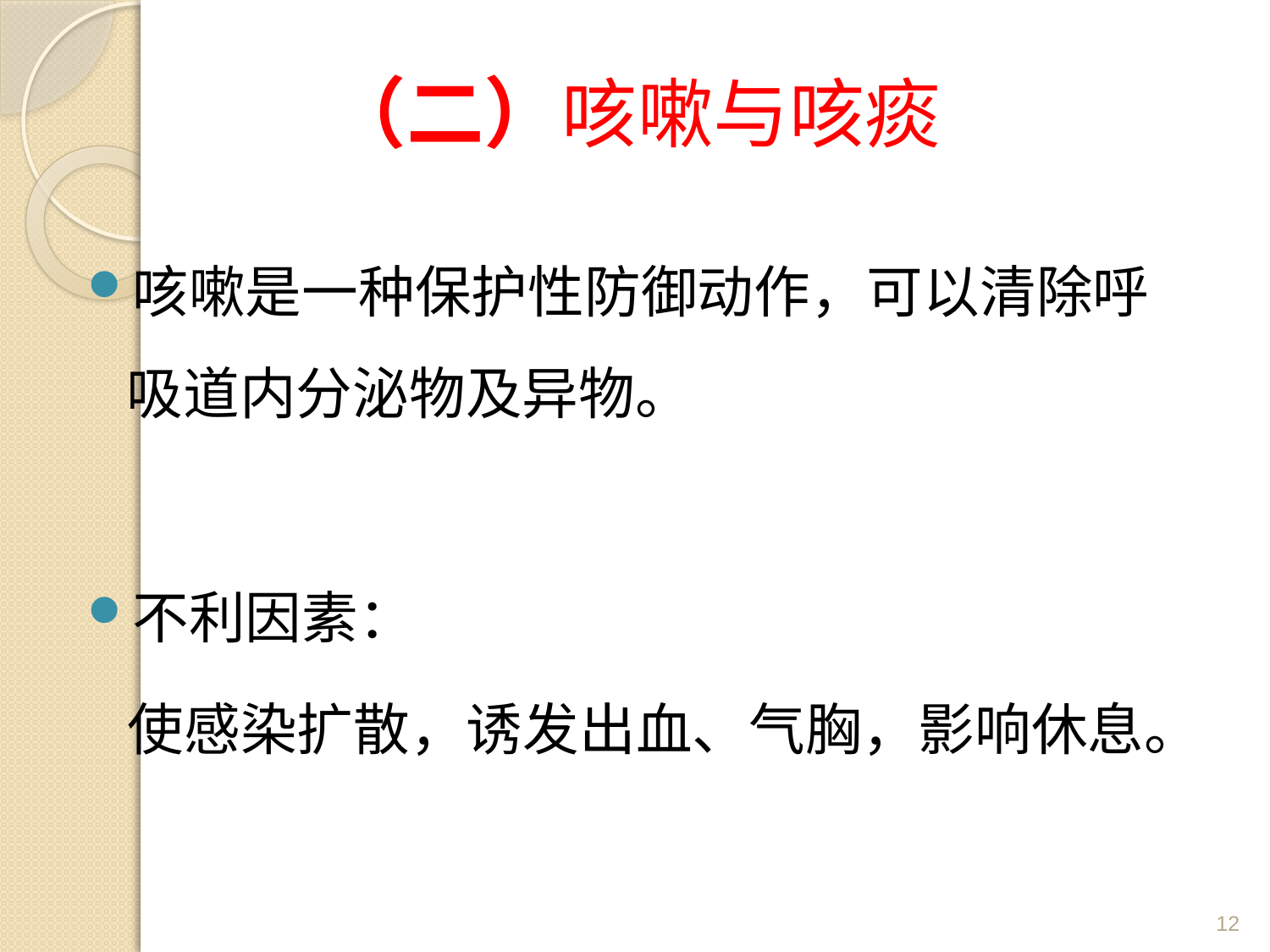

# （二）咳嗽与咳痰
咳嗽是一种保护性防御动作，可以清除呼吸道内分泌物及异物。

不利因素：
   使感染扩散，诱发出血、气胸，影响休息。
12